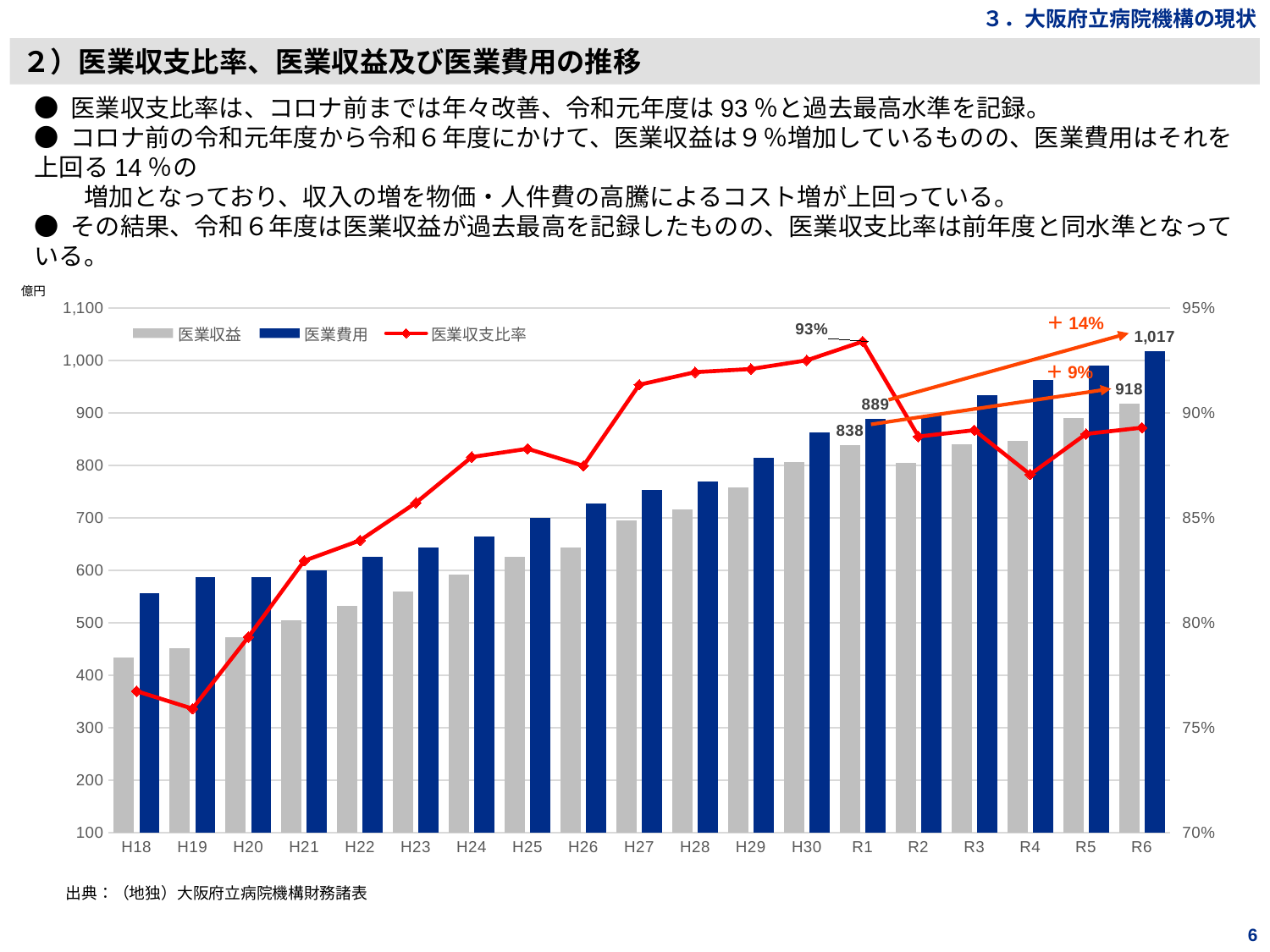

３．大阪府立病院機構の現状
２）医業収支比率、医業収益及び医業費用の推移
● 医業収支比率は、コロナ前までは年々改善、令和元年度は93％と過去最高水準を記録。
● コロナ前の令和元年度から令和６年度にかけて、医業収益は９％増加しているものの、医業費用はそれを上回る14％の
　　増加となっており、収入の増を物価・人件費の高騰によるコスト増が上回っている。
● その結果、令和６年度は医業収益が過去最高を記録したものの、医業収支比率は前年度と同水準となっている。
億円

### Chart

| Category | 医業収益 | 医業費用 | 医業収支比率 |
|---|---|---|---|
| H18 | 433.40099800999997 | 556.20808876 | 0.7674400680658177 |
| H19 | 452.34385507 | 587.39083743 | 0.7591063585561661 |
| H20 | 472.78405025 | 586.98066022 | 0.7932066116509165 |
| H21 | 504.93221975 | 600.68833527 | 0.8296011040803393 |
| H22 | 532.49882746 | 625.47288609 | 0.8393068653702305 |
| H23 | 559.73787079 | 644.23514154 | 0.8572350168693914 |
| H24 | 592.3189622799999 | 665.0672462199999 | 0.8790538519020065 |
| H25 | 626.24887398 | 699.74476019 | 0.8829769441439036 |
| H26 | 643.80113336 | 727.5171664499999 | 0.8748601772385901 |
| H27 | 695.00621245 | 752.9727779799999 | 0.9134745008148674 |
| H28 | 715.9725555299999 | 769.84026468 | 0.9194797371346165 |
| H29 | 758.46420642 | 815.1966327 | 0.9209755660397844 |
| H30 | 806.44794524 | 863.16482716 | 0.9251229374124941 |
| R1 | 838.34696256 | 888.78186201 | 0.9340780684991505 |
| R2 | 805.52026757 | 895.74701929 | 0.8888215507370337 |
| R3 | 840.5113019300001 | 934.3593027500001 | 0.8918392793608987 |
| R4 | 846.70804513 | 963.50655164 | 0.8707329044007945 |
| R5 | 890.63621006 | 990.85065068 | 0.8900617829033135 |
| R6 | 917.8574929399999 | 1017.40632616 | 0.8930404624524293 |
＋14%
＋9%
出典：（地独）大阪府立病院機構財務諸表
6